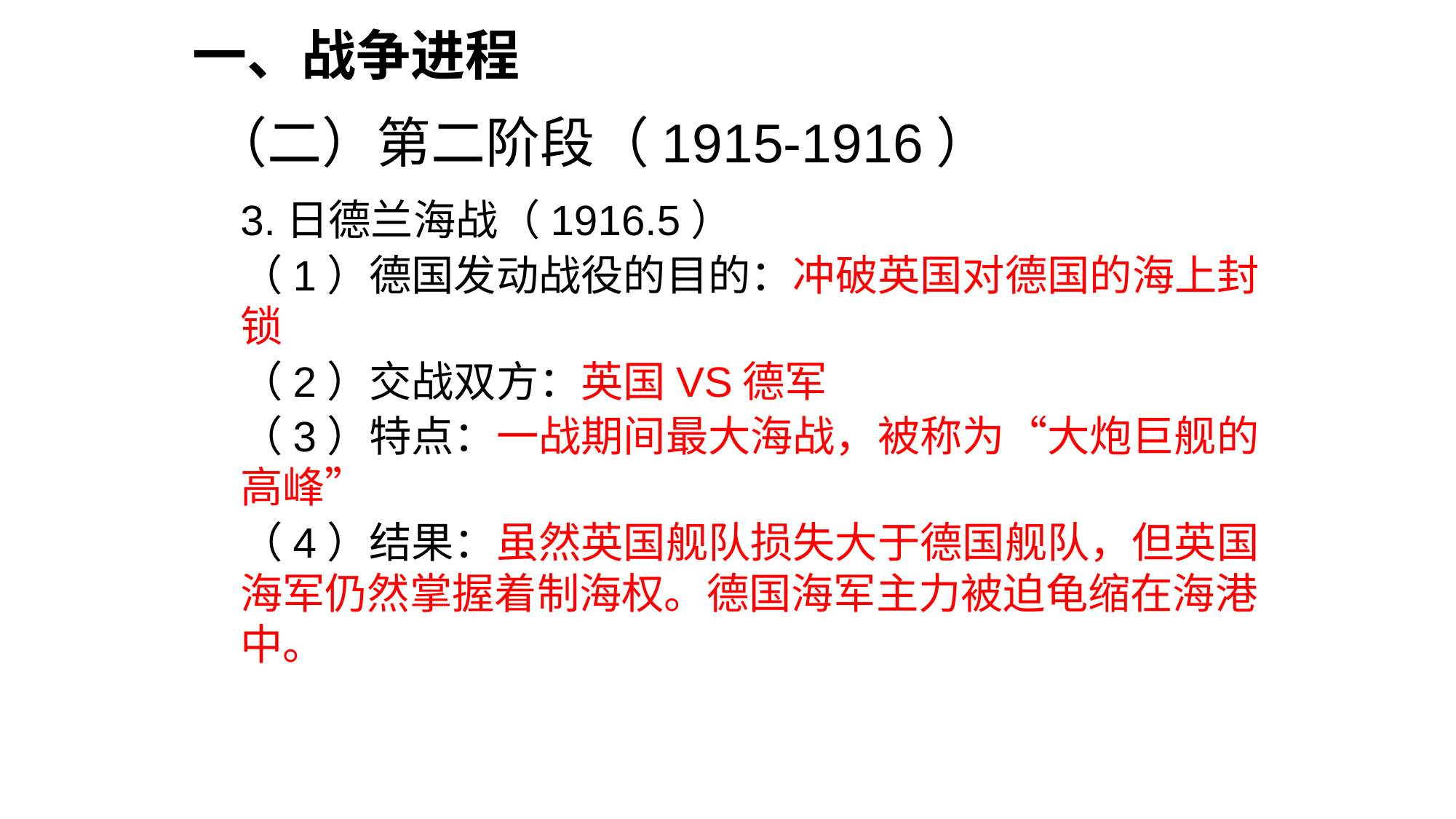

一、战争进程
（二）第二阶段（1915-1916）
3.日德兰海战（1916.5）
（1）德国发动战役的目的：冲破英国对德国的海上封锁
（2）交战双方：英国VS德军
（3）特点：一战期间最大海战，被称为“大炮巨舰的高峰”
（4）结果：虽然英国舰队损失大于德国舰队，但英国海军仍然掌握着制海权。德国海军主力被迫龟缩在海港中。